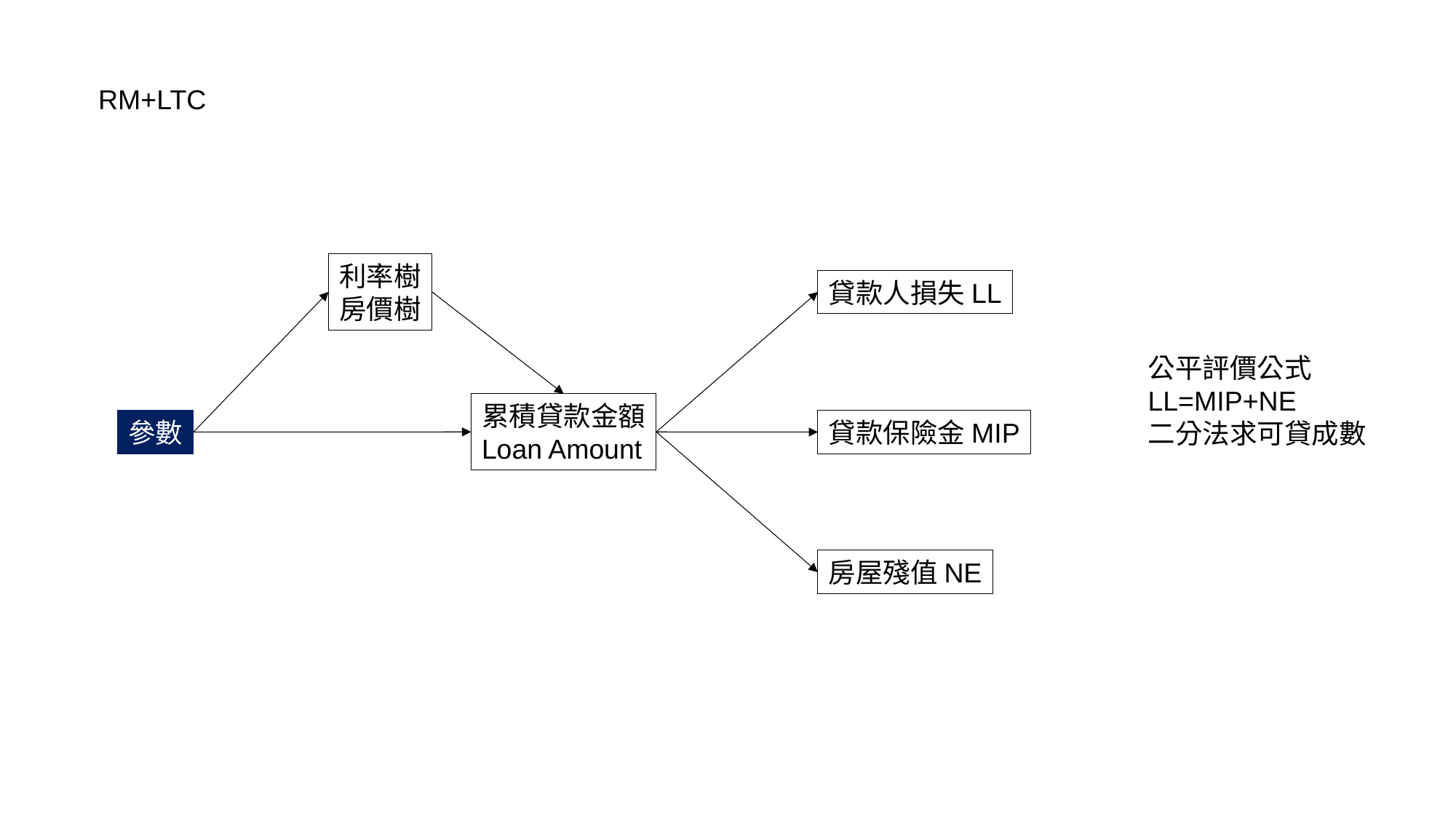

RM+LTC
利率樹
房價樹
貸款人損失LL
公平評價公式
LL=MIP+NE
二分法求可貸成數
累積貸款金額
Loan Amount
貸款保險金MIP
參數
房屋殘值NE